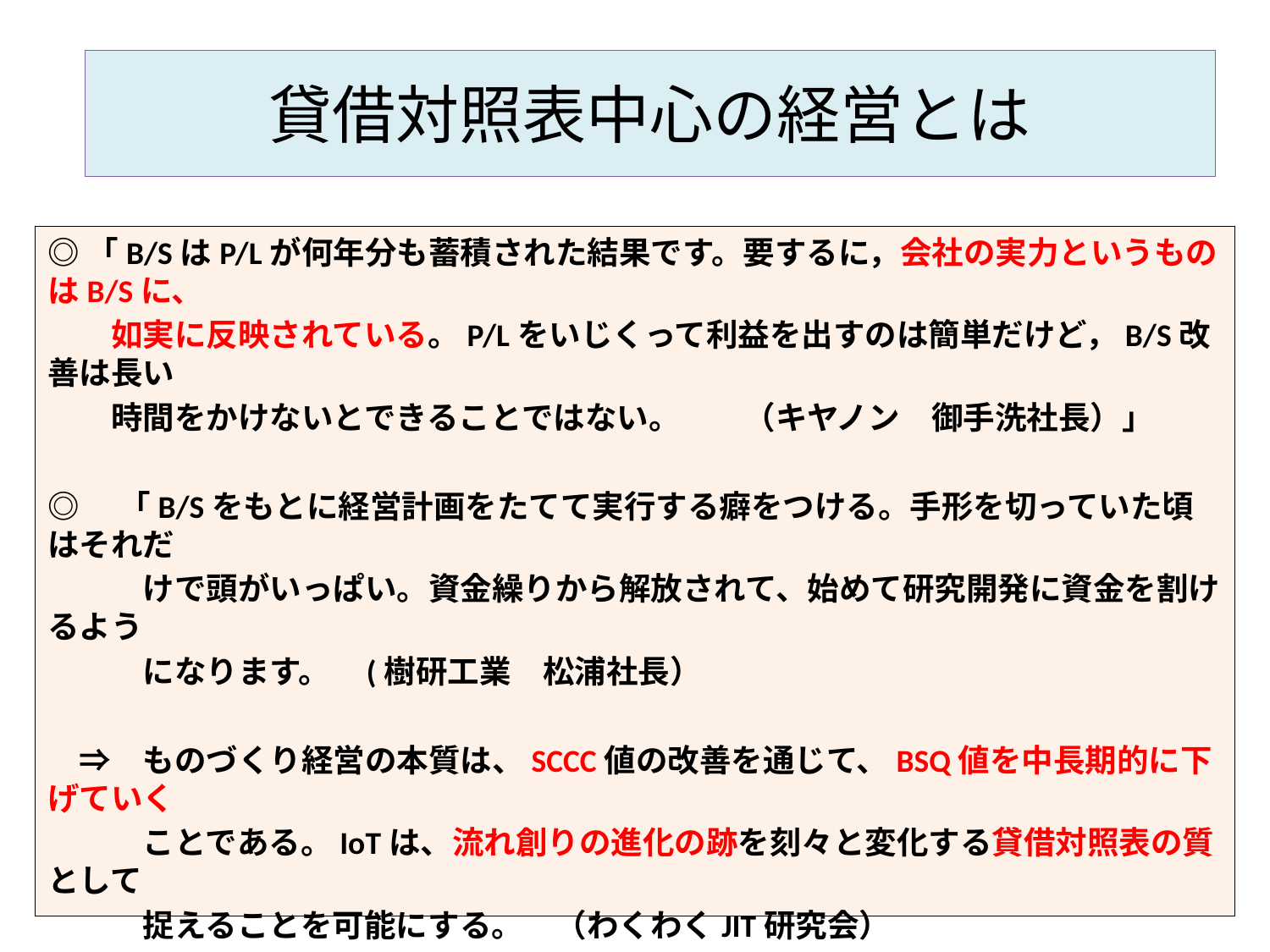

# 貸借対照表中心の経営とは
◎「B/SはP/Lが何年分も蓄積された結果です。要するに，会社の実力というものはB/Sに、
　　如実に反映されている。P/Lをいじくって利益を出すのは簡単だけど，B/S改善は長い
　　時間をかけないとできることではない。　　（キヤノン　御手洗社長）」

◎　「B/Sをもとに経営計画をたてて実行する癖をつける。手形を切っていた頃はそれだ
　　　けで頭がいっぱい。資金繰りから解放されて、始めて研究開発に資金を割けるよう
　　　になります。    (樹研工業　松浦社長）

　⇒　ものづくり経営の本質は、SCCC値の改善を通じて、BSQ値を中長期的に下げていく
　　　ことである。IoTは、流れ創りの進化の跡を刻々と変化する貸借対照表の質として
　　　捉えることを可能にする。　（わくわくJIT研究会）

　⇒　IoTは、オール入口価格(取得価額）で、サープラス原理の働くB/Sを基幹DBとし
　　　　て対内的に保持して社内の生産性を測定し、その後に対外的に異なるB/Sほかを
　　　　出力する。ことを可能にする　　(国内基準、IFRS、米国基準ほか）

4